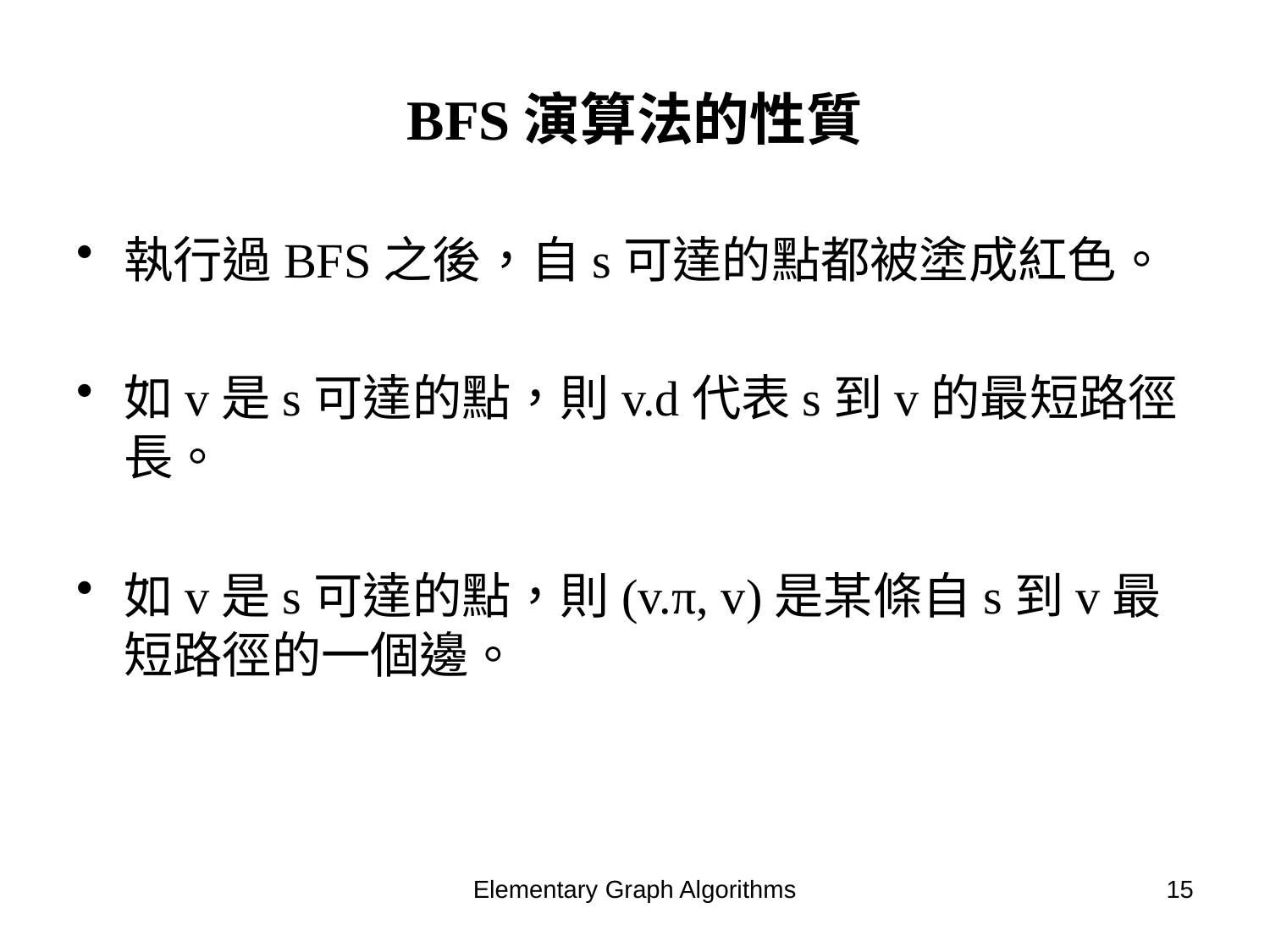

# BFS演算法的性質
執行過BFS之後，自s可達的點都被塗成紅色。

如v是s可達的點，則v.d代表s到v的最短路徑長。

如v是s可達的點，則(v.π, v)是某條自s到v最短路徑的一個邊。
Elementary Graph Algorithms
15